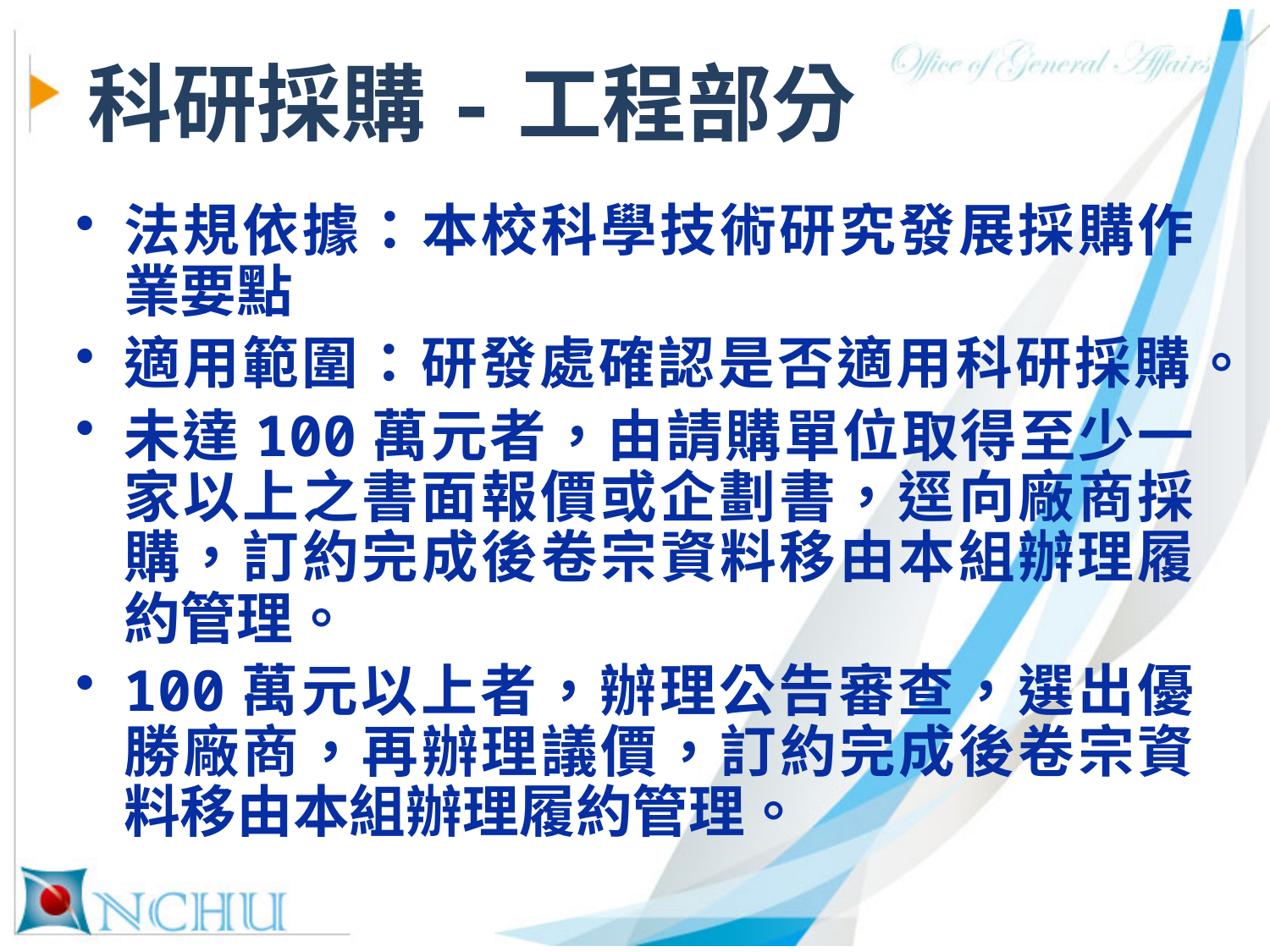

# 科研採購-工程部分
法規依據：本校科學技術研究發展採購作業要點
適用範圍：研發處確認是否適用科研採購。
未達100萬元者，由請購單位取得至少一家以上之書面報價或企劃書，逕向廠商採購，訂約完成後卷宗資料移由本組辦理履約管理。
100萬元以上者，辦理公告審查，選出優勝廠商，再辦理議價，訂約完成後卷宗資料移由本組辦理履約管理。